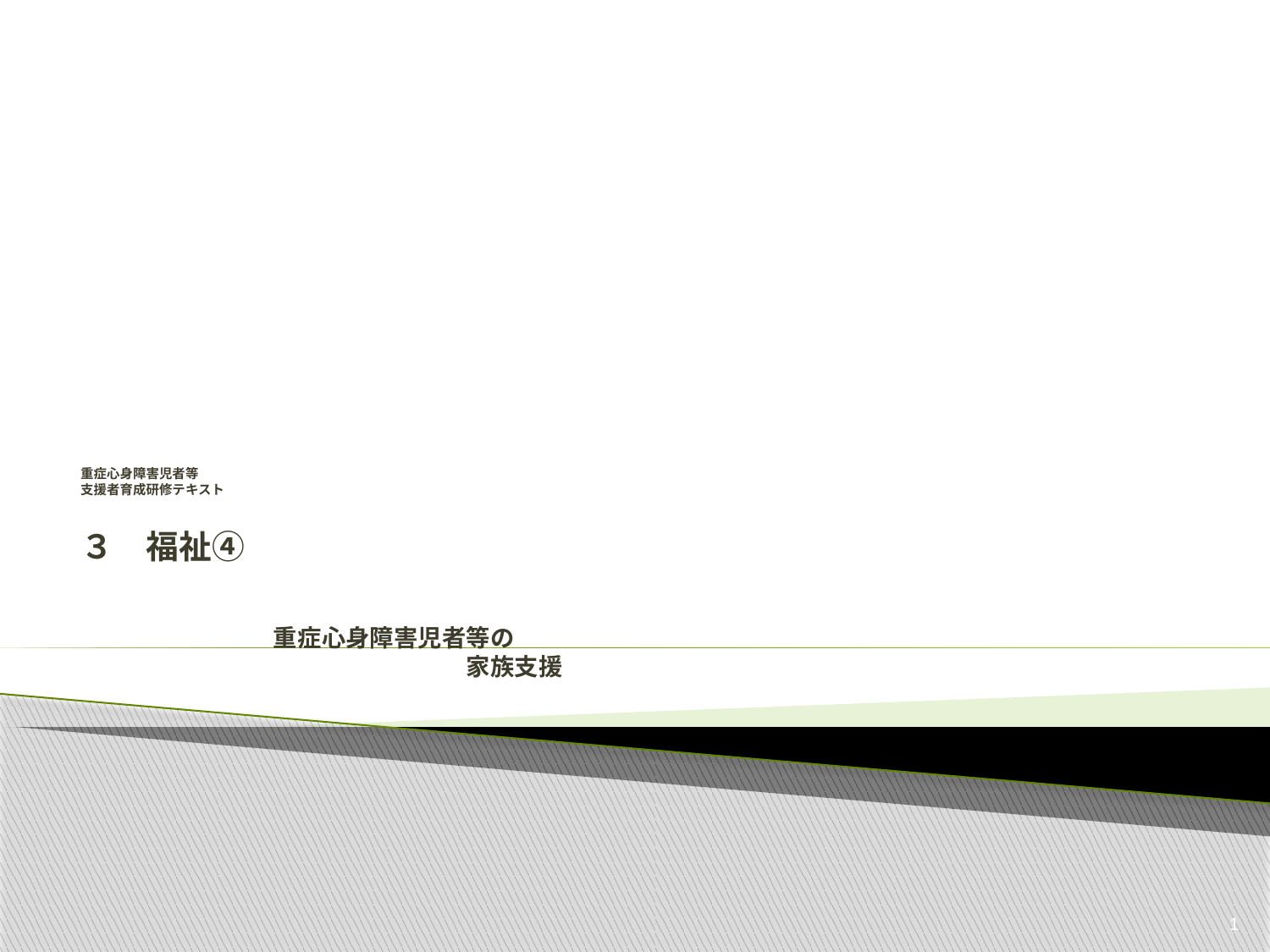

# 重症心身障害児者等 支援者育成研修テキスト ３　福祉④ 　 　　　　　　　　　　　　　　　　　　　　　　　　　　　　　　　　　　　 　　　　　　　　重症心身障害児者等の 　　　　　　　　　　　　　　　　家族支援
1